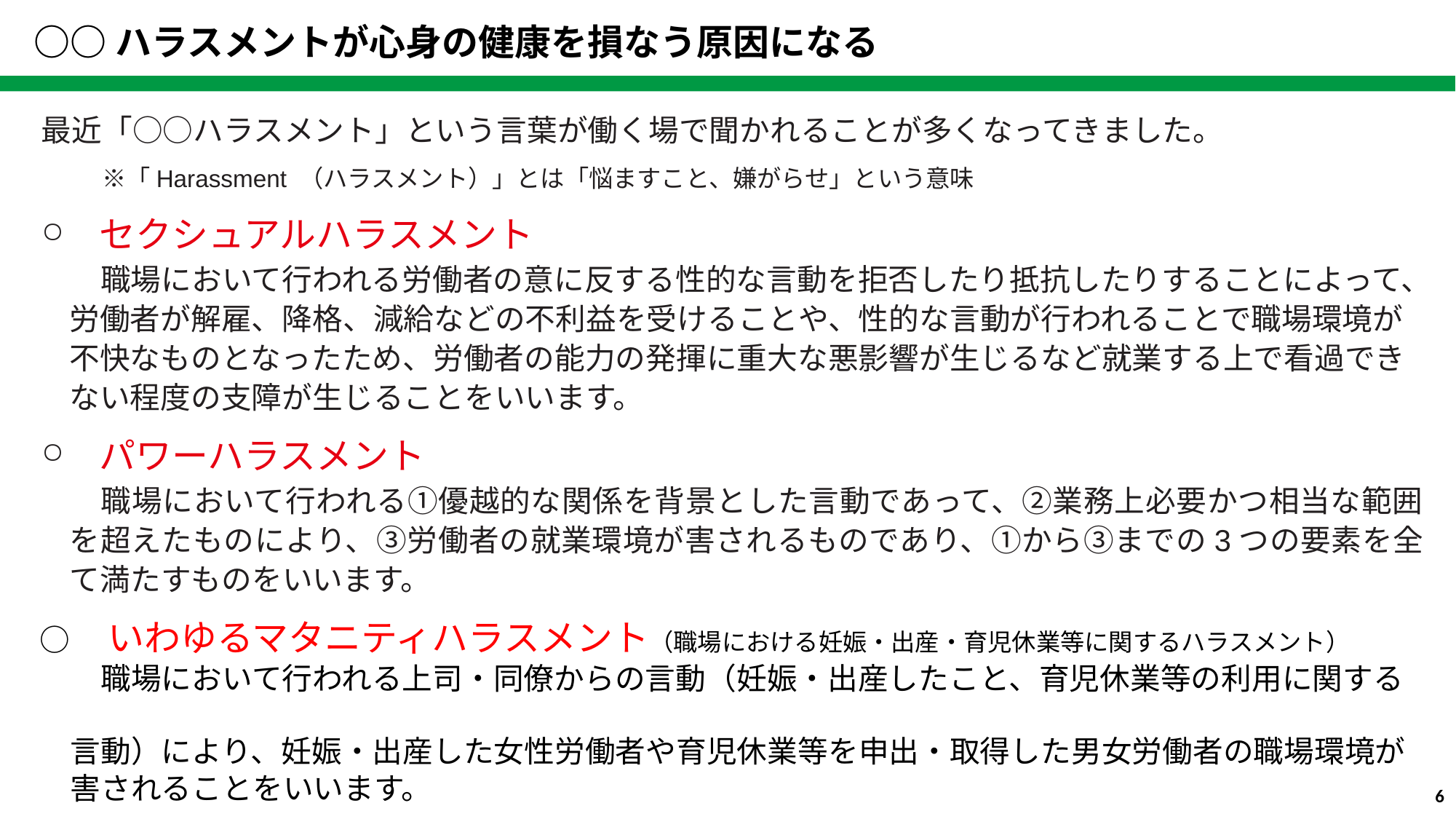

○○ハラスメントが心身の健康を損なう原因になる

最近「○○ハラスメント」という言葉が働く場で聞かれることが多くなってきました。
　　※「Harassment （ハラスメント）」とは「悩ますこと、嫌がらせ」という意味
　セクシュアルハラスメント
　職場において行われる労働者の意に反する性的な言動を拒否したり抵抗したりすることによって、労働者が解雇、降格、減給などの不利益を受けることや、性的な言動が行われることで職場環境が不快なものとなったため、労働者の能力の発揮に重大な悪影響が生じるなど就業する上で看過できない程度の支障が生じることをいいます。
　パワーハラスメント
　職場において行われる①優越的な関係を背景とした言動であって、②業務上必要かつ相当な範囲を超えたものにより、③労働者の就業環境が害されるものであり、①から③までの3つの要素を全て満たすものをいいます。
○　いわゆるマタニティハラスメント（職場における妊娠・出産・育児休業等に関するハラスメント）
　　職場において行われる上司・同僚からの言動（妊娠・出産したこと、育児休業等の利用に関する
　言動）により、妊娠・出産した女性労働者や育児休業等を申出・取得した男女労働者の職場環境が
　害されることをいいます。
6